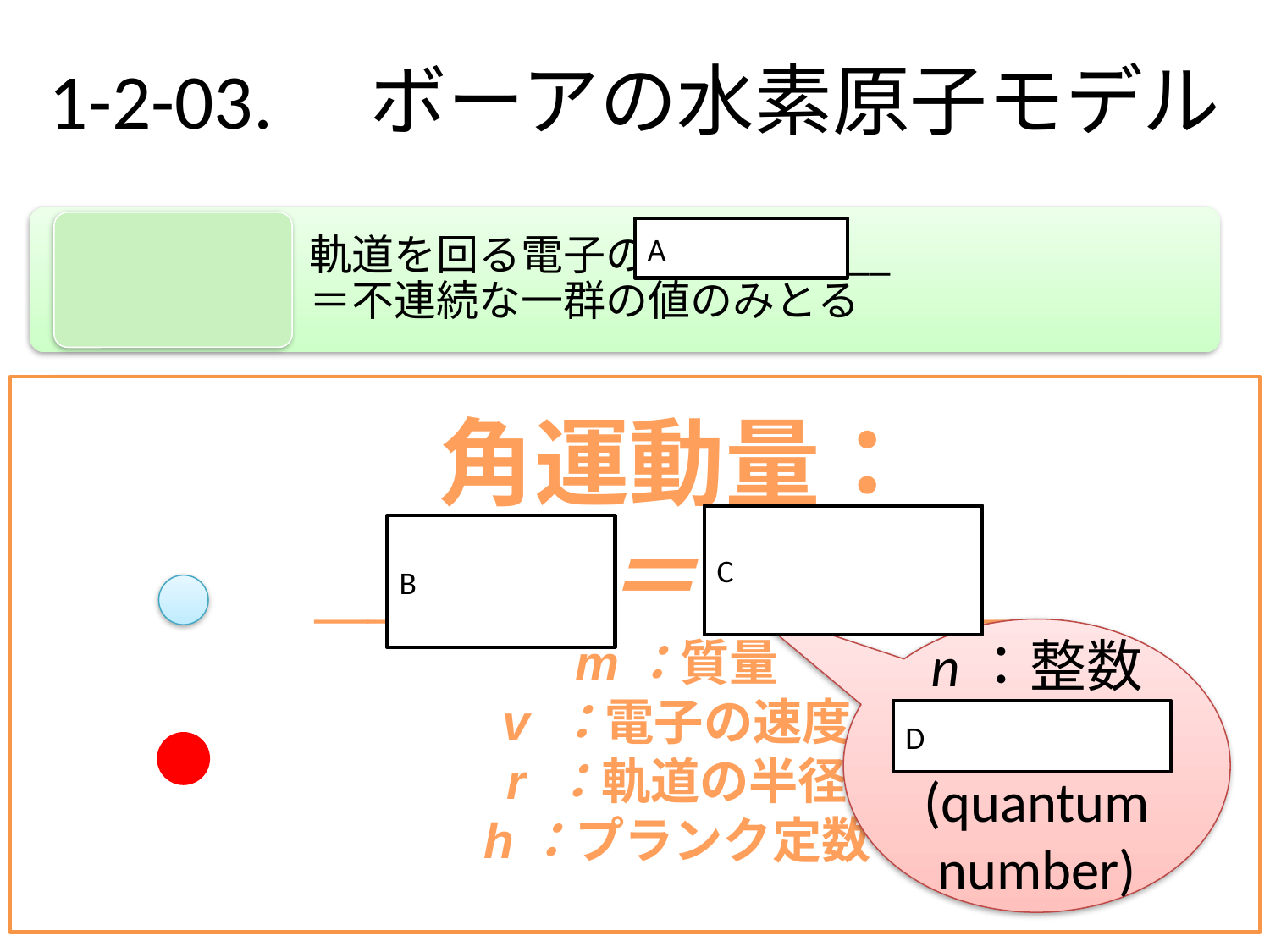

# 1-2-03.　ボーアの水素原子モデル
電子がある決まった軌道上を運動している限り、外に対してエネルギー（光エネルギー）を放出することはなく、一定のエネルギー状態（定常状態）を持続する。
軌道を回る電子の___________
＝不連続な一群の値のみとる
電子が一つの定常状態から他の定常状態に移るとき（遷移）、光が放出されたり吸収されたりする。
A

角運動量：
_____＝______
m：質量
v ：電子の速度
r ：軌道の半径
h：プランク定数
C
B

n：整数
_______
(quantum number)
D

12